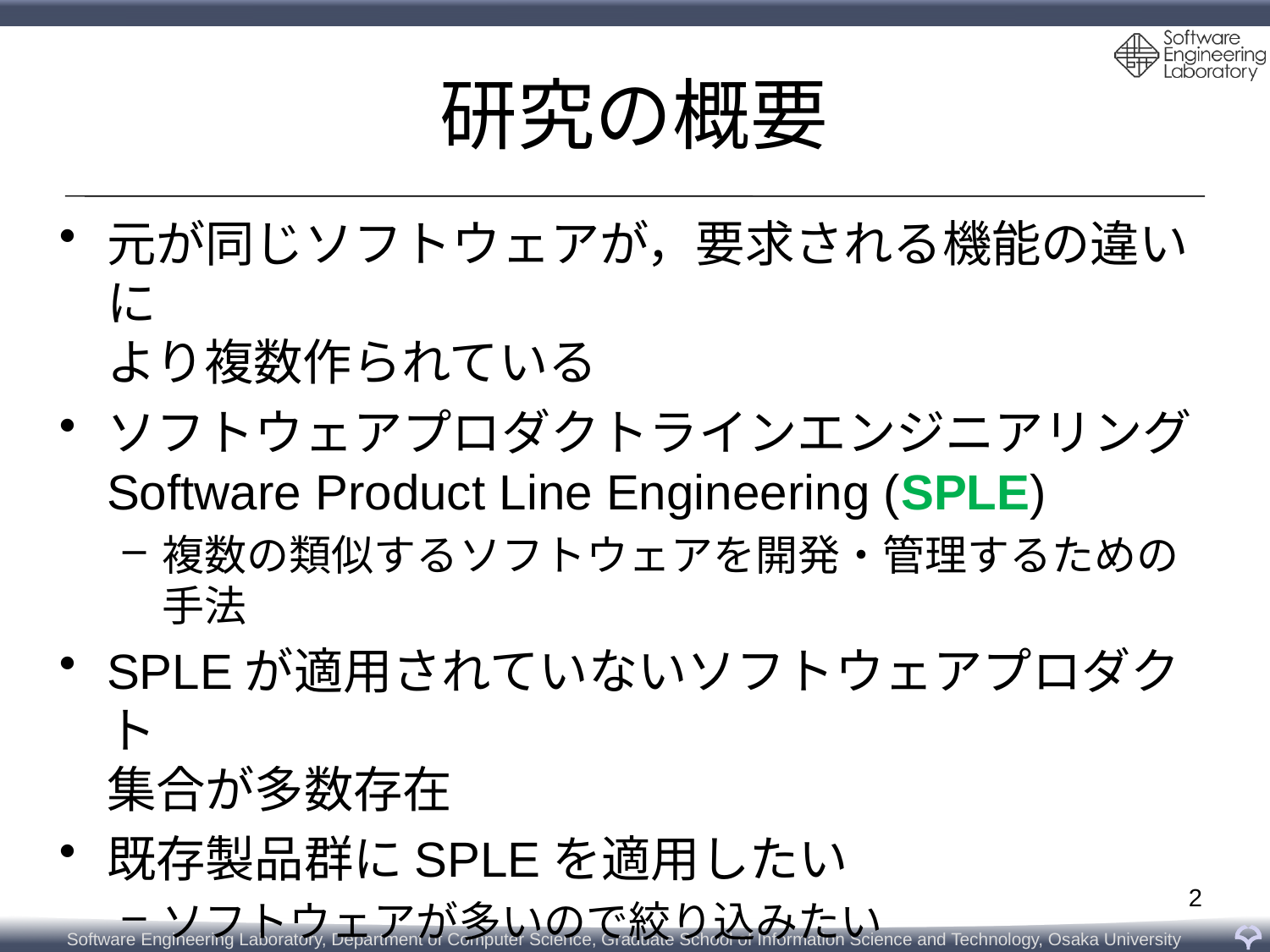

# 研究の概要
元が同じソフトウェアが，要求される機能の違いに
より複数作られている
ソフトウェアプロダクトラインエンジニアリング
Software Product Line Engineering (SPLE)
複数の類似するソフトウェアを開発・管理するための手法
SPLEが適用されていないソフトウェアプロダクト
集合が多数存在
既存製品群にSPLEを適用したい
ソフトウェアが多いので絞り込みたい
ソフトウェアの選択を支援する手法を提案
2